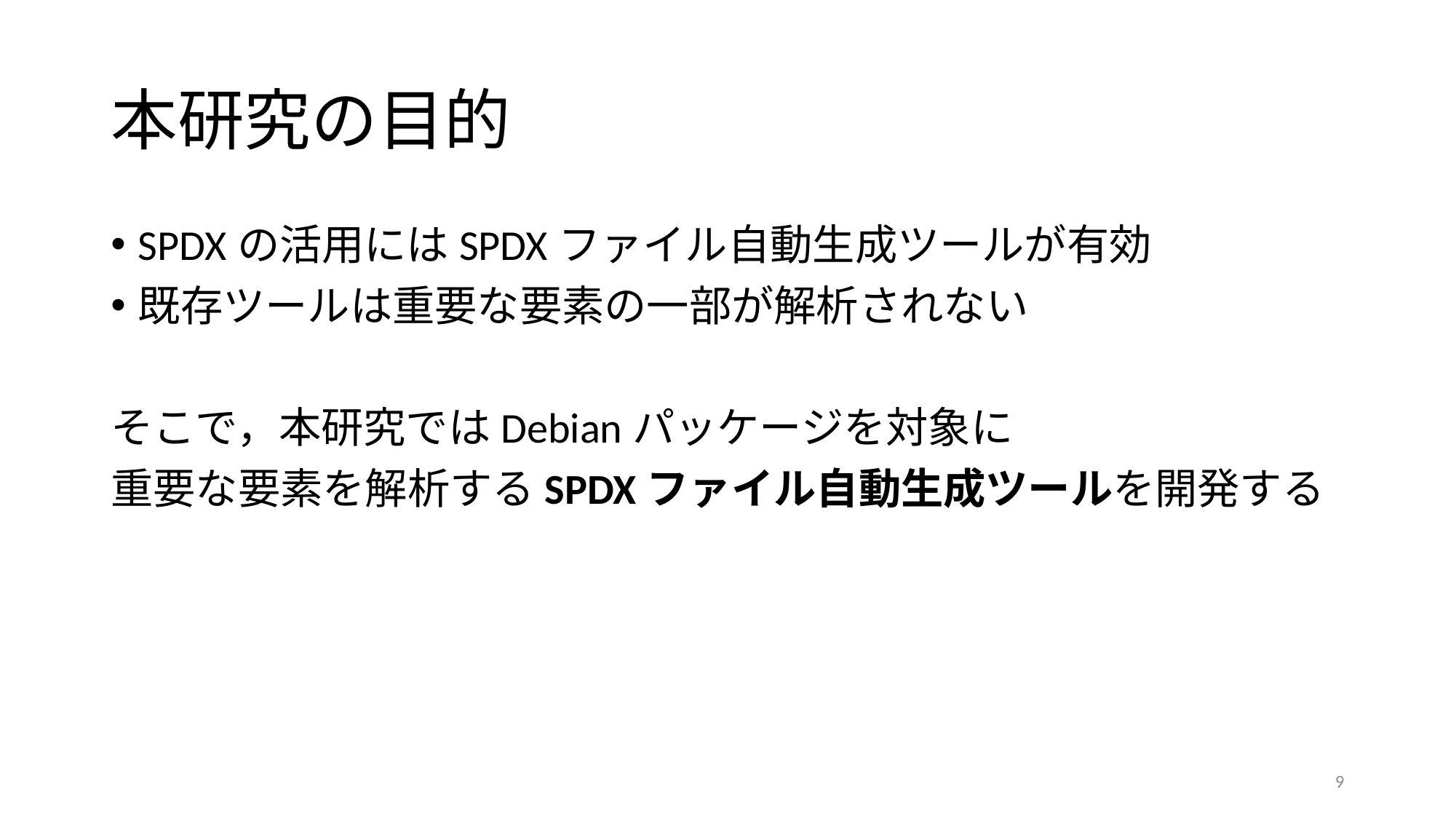

# 本研究の目的
SPDXの活用にはSPDXファイル自動生成ツールが有効
既存ツールは重要な要素の一部が解析されない

そこで，本研究ではDebianパッケージを対象に
重要な要素を解析するSPDXファイル自動生成ツールを開発する
9